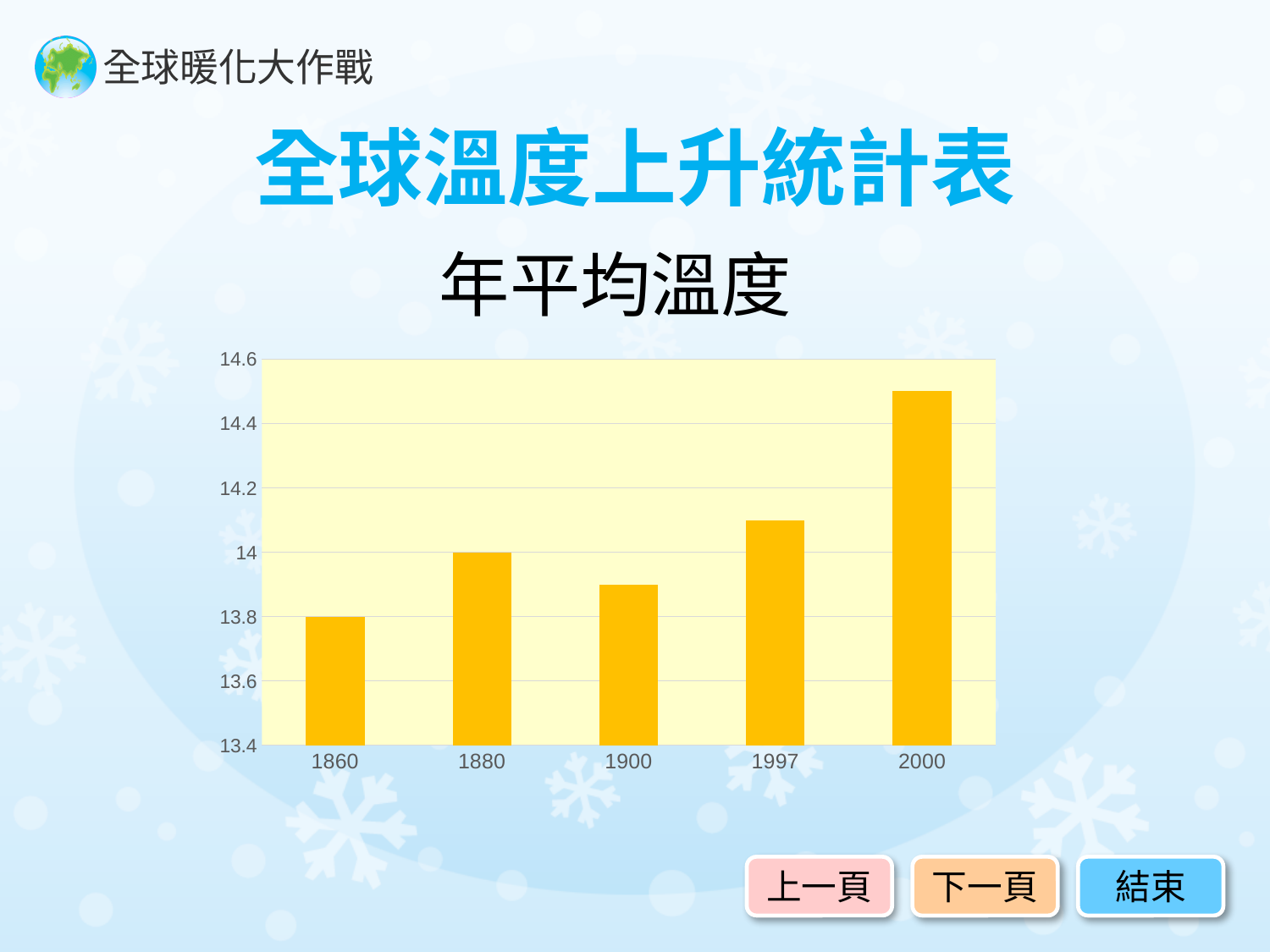

# 全球溫度上升統計表
年平均溫度

### Chart:

| Category | 年平均溫度 |
|---|---|
| 1860 | 13.8 |
| 1880 | 14.0 |
| 1900 | 13.9 |
| 1997 | 14.1 |
| 2000 | 14.5 |
上一頁
下一頁
結束